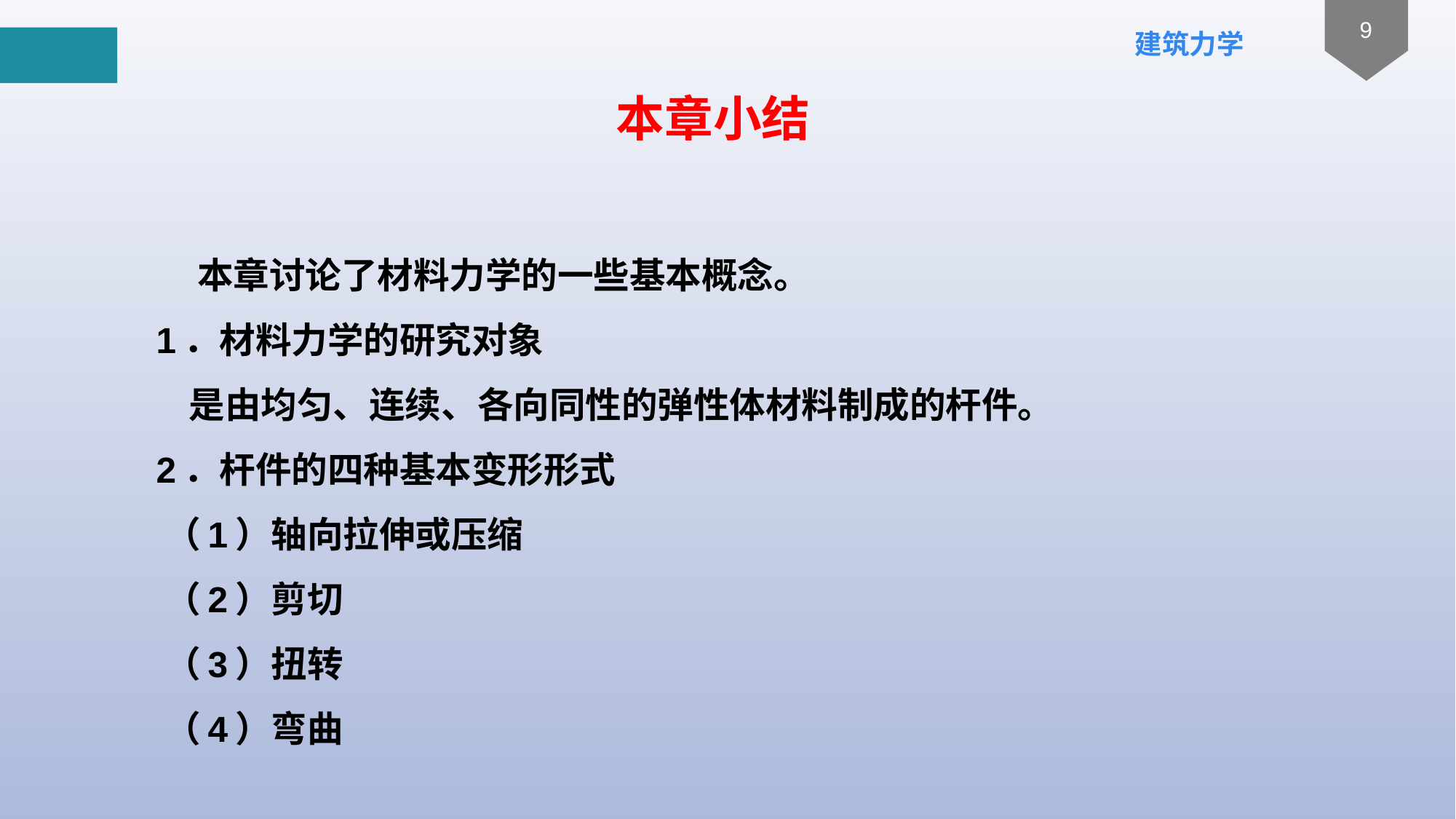

# 本章小结
         本章讨论了材料力学的一些基本概念。
    1．材料力学的研究对象
        是由均匀、连续、各向同性的弹性体材料制成的杆件。
    2．杆件的四种基本变形形式
     （1）轴向拉伸或压缩
     （2）剪切
     （3）扭转
     （4）弯曲